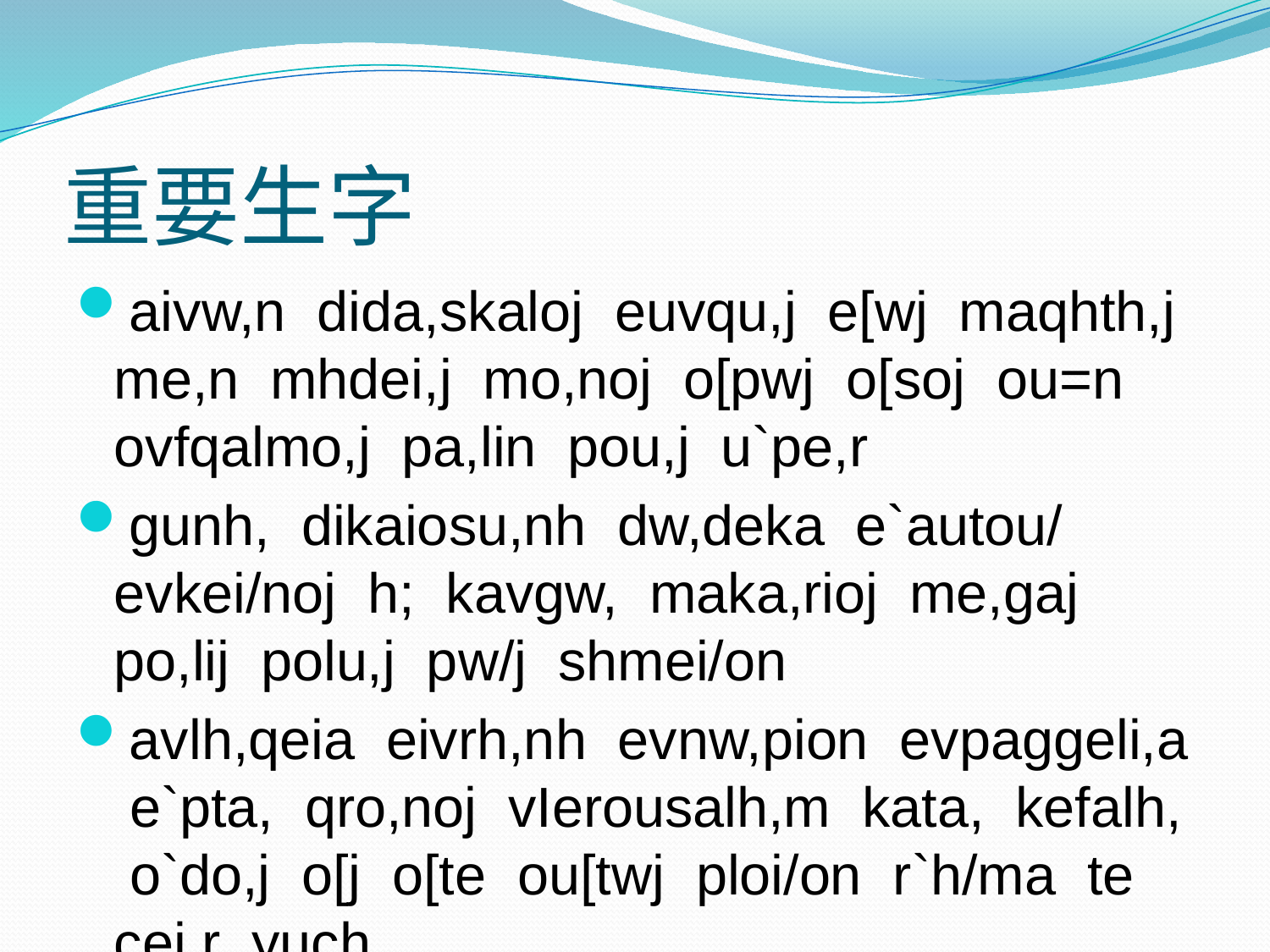

# 重要生字
aivw,n  dida,skaloj  euvqu,j  e[wj  maqhth,j  me,n  mhdei,j  mo,noj  o[pwj  o[soj  ou=n  ovfqalmo,j  pa,lin  pou,j  u`pe,r
gunh,  dikaiosu,nh  dw,deka  e`autou/  evkei/noj  h;  kavgw,  maka,rioj  me,gaj  po,lij  polu,j  pw/j  shmei/on
avlh,qeia  eivrh,nh  evnw,pion  evpaggeli,a  e`pta,  qro,noj  vIerousalh,m  kata,  kefalh,  o`do,j  o[j  o[te  ou[twj  ploi/on  r`h/ma  te  cei,r  yuch,